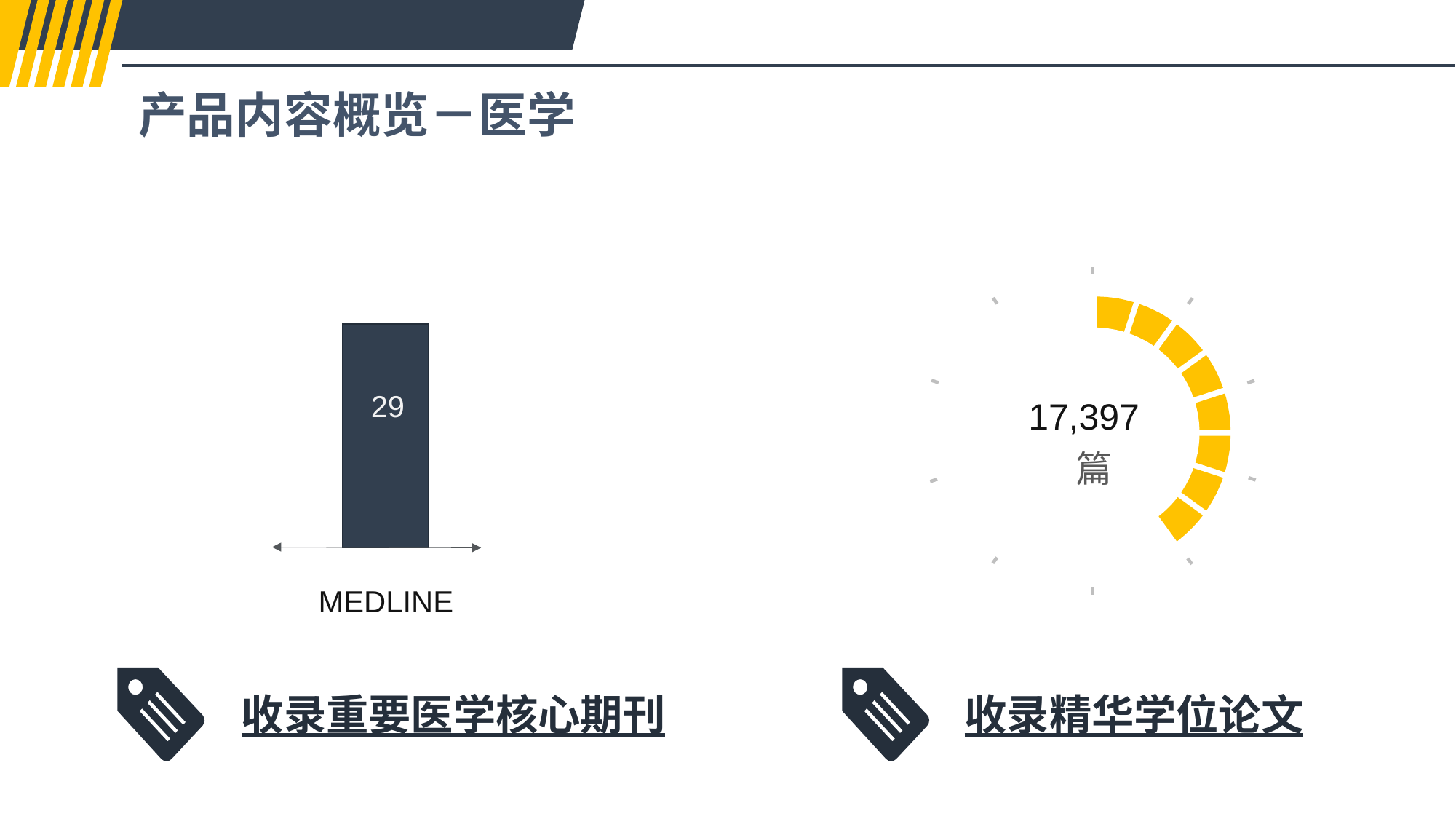

产品内容概览－医学

篇

29
17,397
MEDLINE

收录重要医学核心期刊

收录精华学位论文